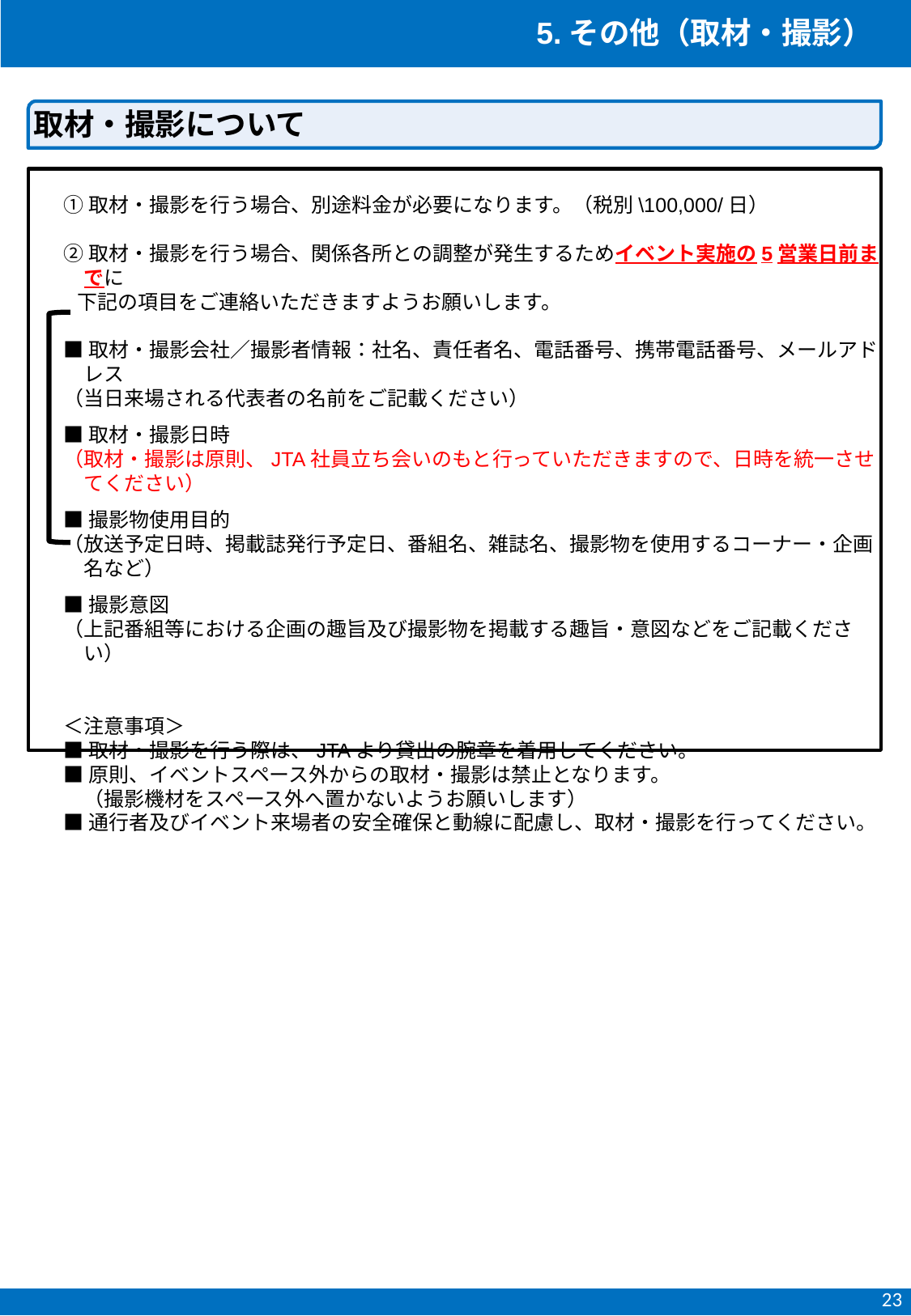

5.その他（取材・撮影）
取材・撮影について

①取材・撮影を行う場合、別途料金が必要になります。（税別\100,000/日）

②取材・撮影を行う場合、関係各所との調整が発生するためイベント実施の5営業日前までに
  下記の項目をご連絡いただきますようお願いします。

■取材・撮影会社／撮影者情報：社名、責任者名、電話番号、携帯電話番号、メールアドレス
（当日来場される代表者の名前をご記載ください）

■取材・撮影日時
（取材・撮影は原則、JTA社員立ち会いのもと行っていただきますので、日時を統一させてください）

■撮影物使用目的
（放送予定日時、掲載誌発行予定日、番組名、雑誌名、撮影物を使用するコーナー・企画名など）

■撮影意図
（上記番組等における企画の趣旨及び撮影物を掲載する趣旨・意図などをご記載ください）

＜注意事項＞
■取材・撮影を行う際は、JTAより貸出の腕章を着用してください。
■原則、イベントスペース外からの取材・撮影は禁止となります。
　（撮影機材をスペース外へ置かないようお願いします）
■通行者及びイベント来場者の安全確保と動線に配慮し、取材・撮影を行ってください。

23